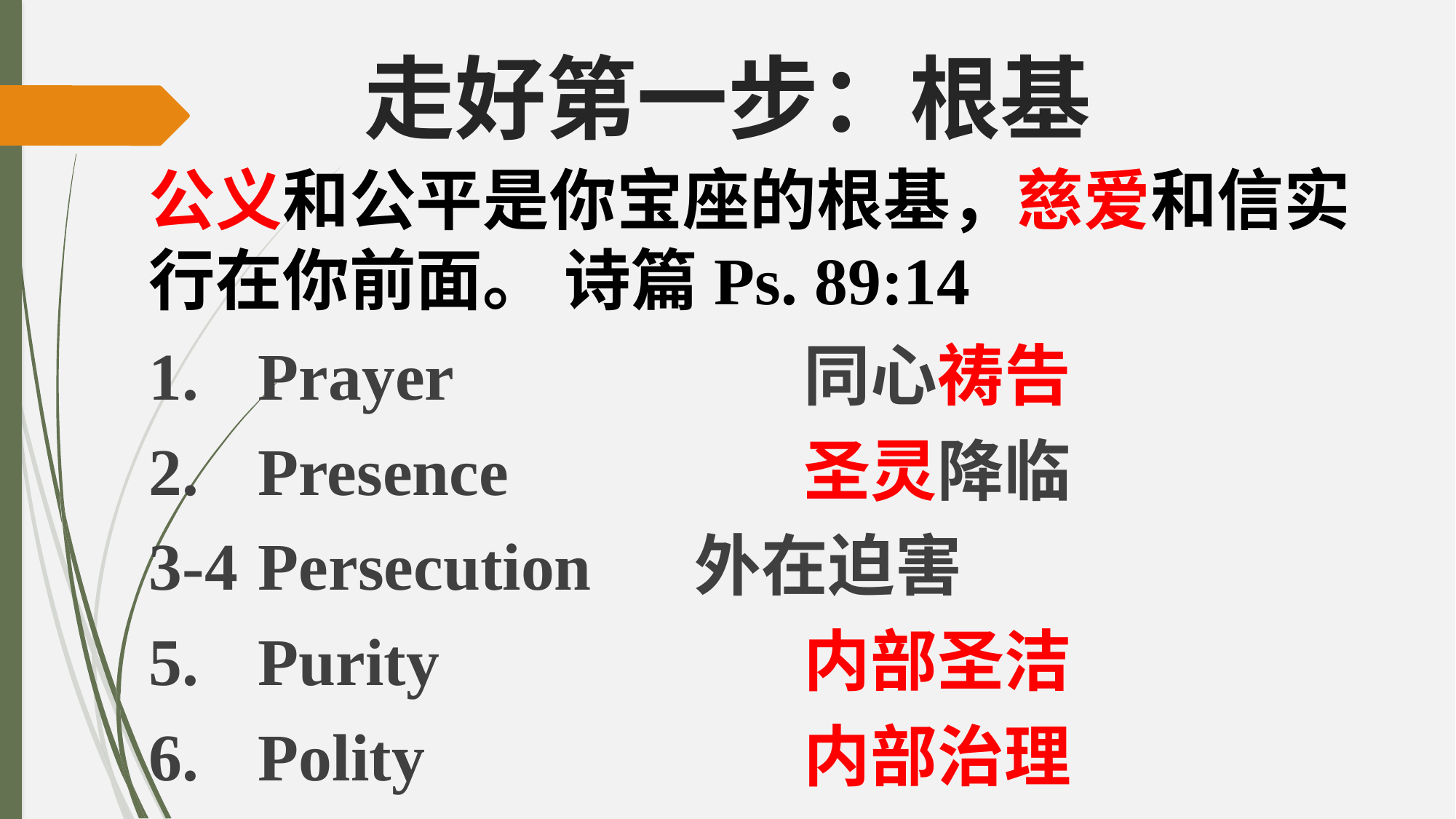

# 走好第一步：根基
公义和公平是你宝座的根基，慈爱和信实行在你前面。 诗篇Ps. 89:14
1. 	Prayer				同心祷告
2. 	Presence			圣灵降临
3-4 	Persecution	外在迫害
5. 	Purity				内部圣洁
6. 	Polity				内部治理